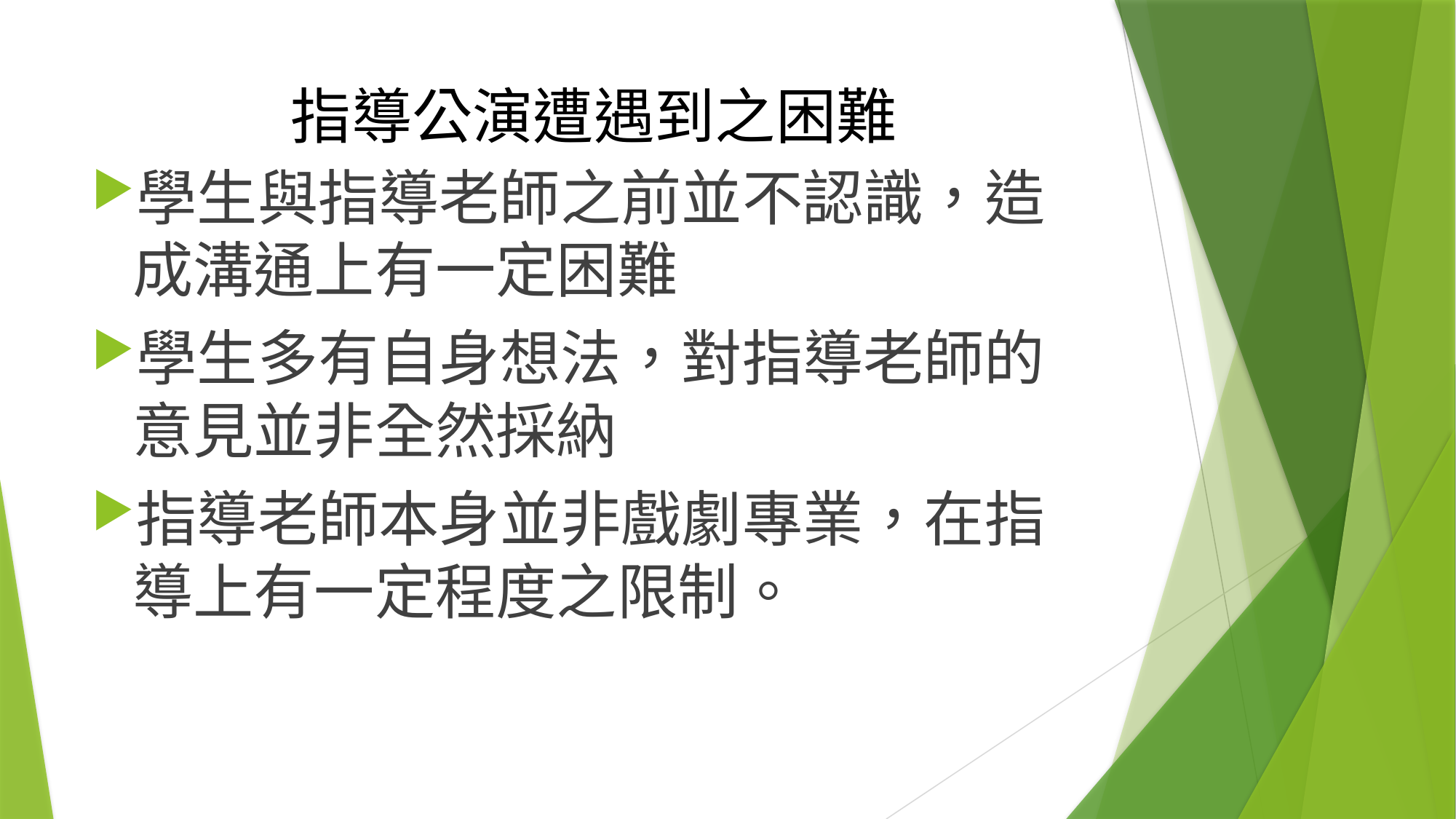

# 指導公演遭遇到之困難
學生與指導老師之前並不認識，造成溝通上有一定困難
學生多有自身想法，對指導老師的意見並非全然採納
指導老師本身並非戲劇專業，在指導上有一定程度之限制。